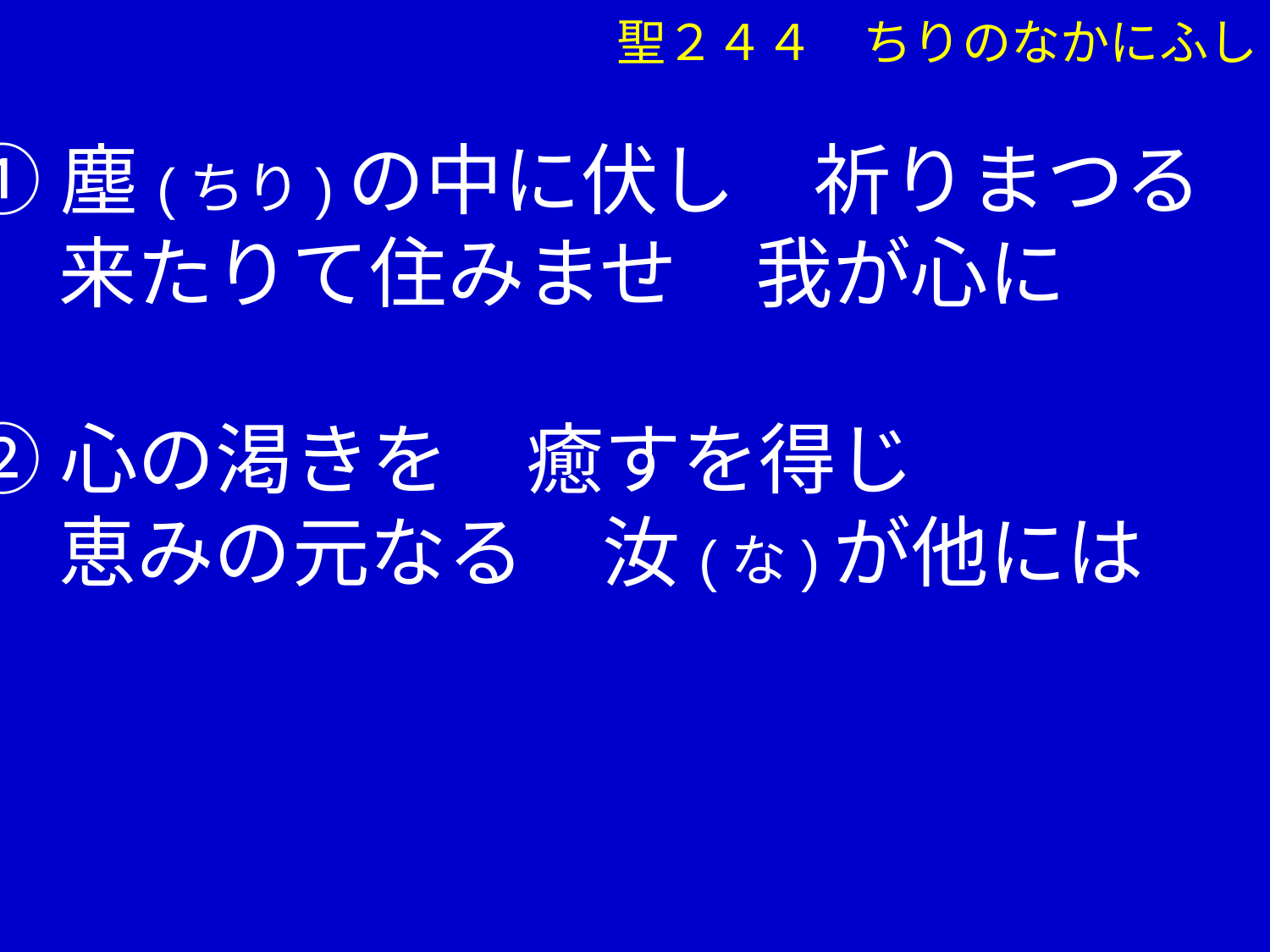

聖２４４　ちりのなかにふし
①塵(ちり)の中に伏し　祈りまつる
　 来たりて住みませ　我が心に

②心の渇きを　癒すを得じ
　 恵みの元なる　汝(な)が他には